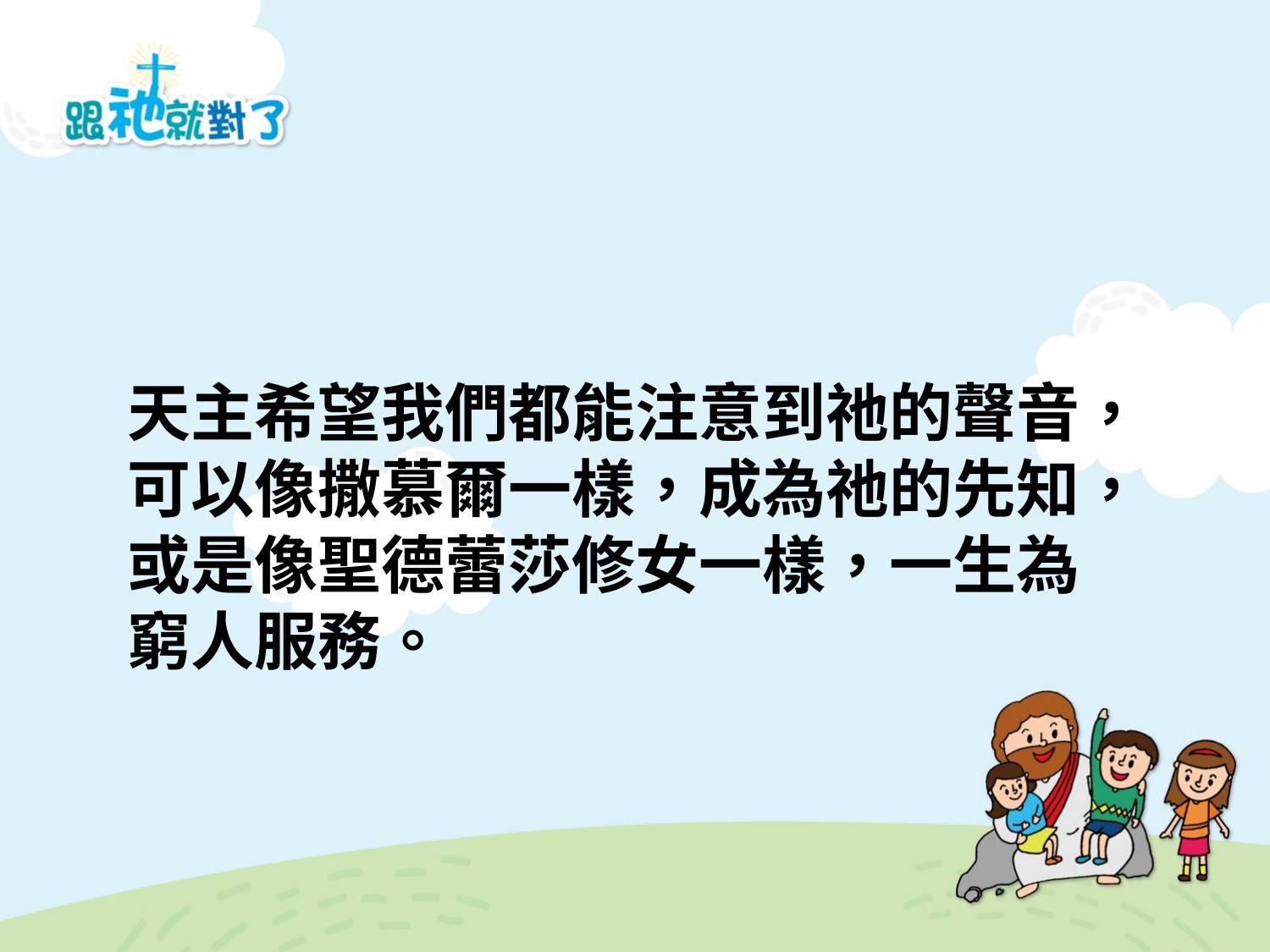

天主希望我們都能注意到祂的聲音，可以像撒慕爾一樣，成為祂的先知，或是像聖德蕾莎修女一樣，一生為窮人服務。